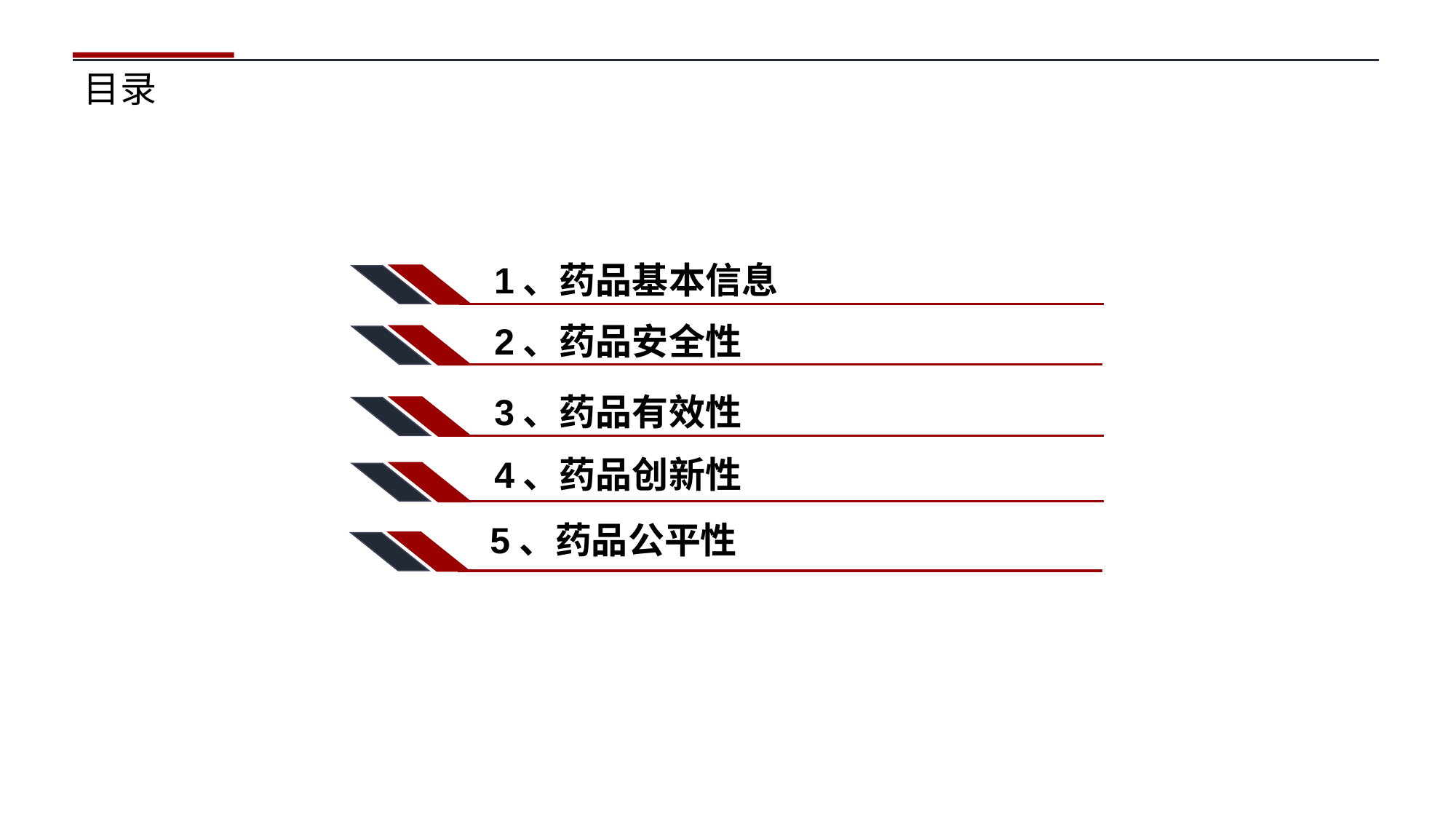

# 目录
1、药品基本信息

3、药品有效性

2、药品安全性

4、药品创新性

5、药品公平性
2